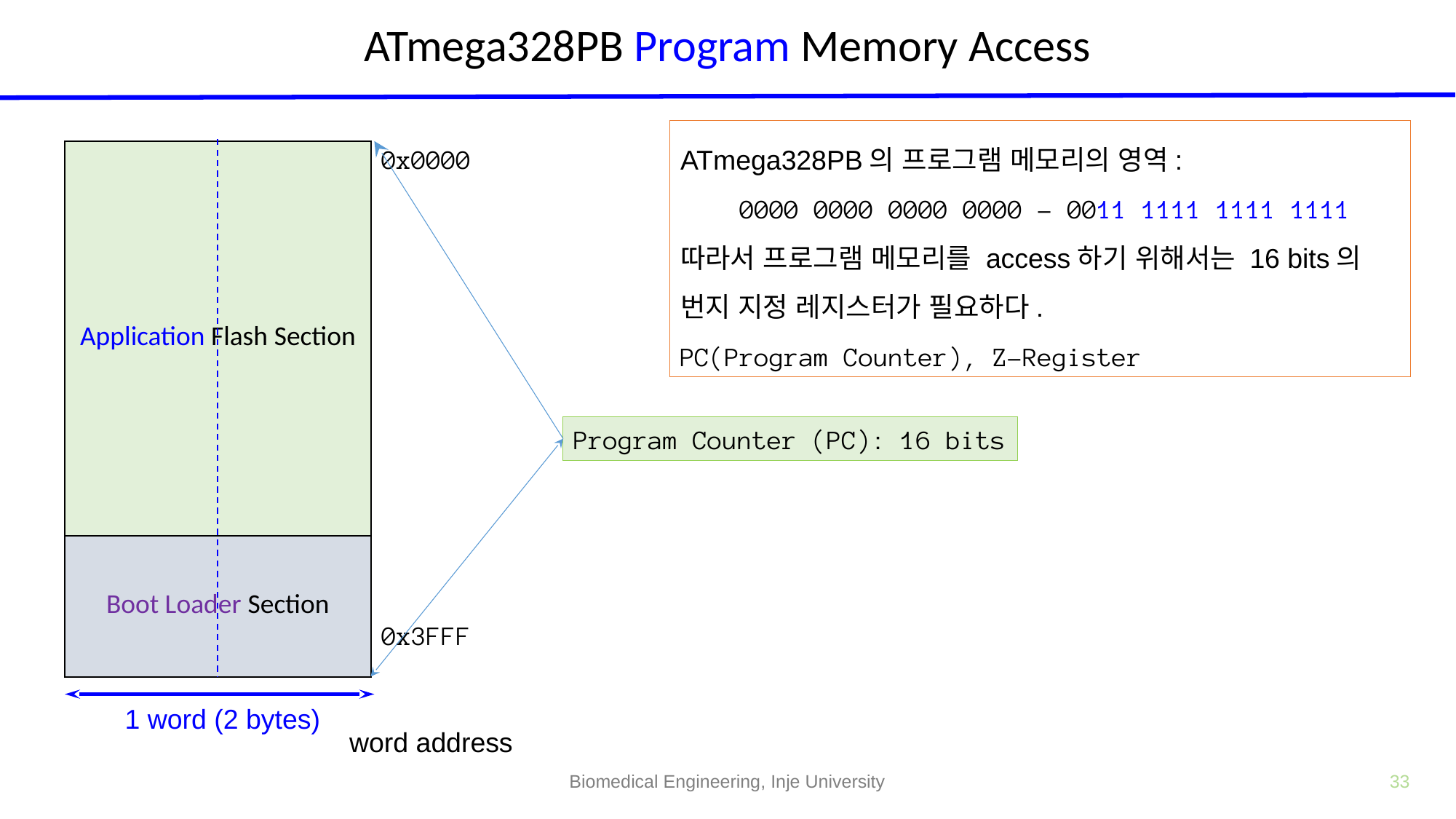

# ATmega328PB Program Memory Access
ATmega328PB의 프로그램 메모리의 영역:
    0000 0000 0000 0000 - 0011 1111 1111 1111
따라서 프로그램 메모리를 access하기 위해서는 16 bits의 번지 지정 레지스터가 필요하다.
PC(Program Counter), Z-Register
| Application Flash Section | 0x0000 |
| --- | --- |
| Boot Loader Section | 0x3FFF |
Program Counter (PC): 16 bits
1 word (2 bytes)
word address
Biomedical Engineering, Inje University
33